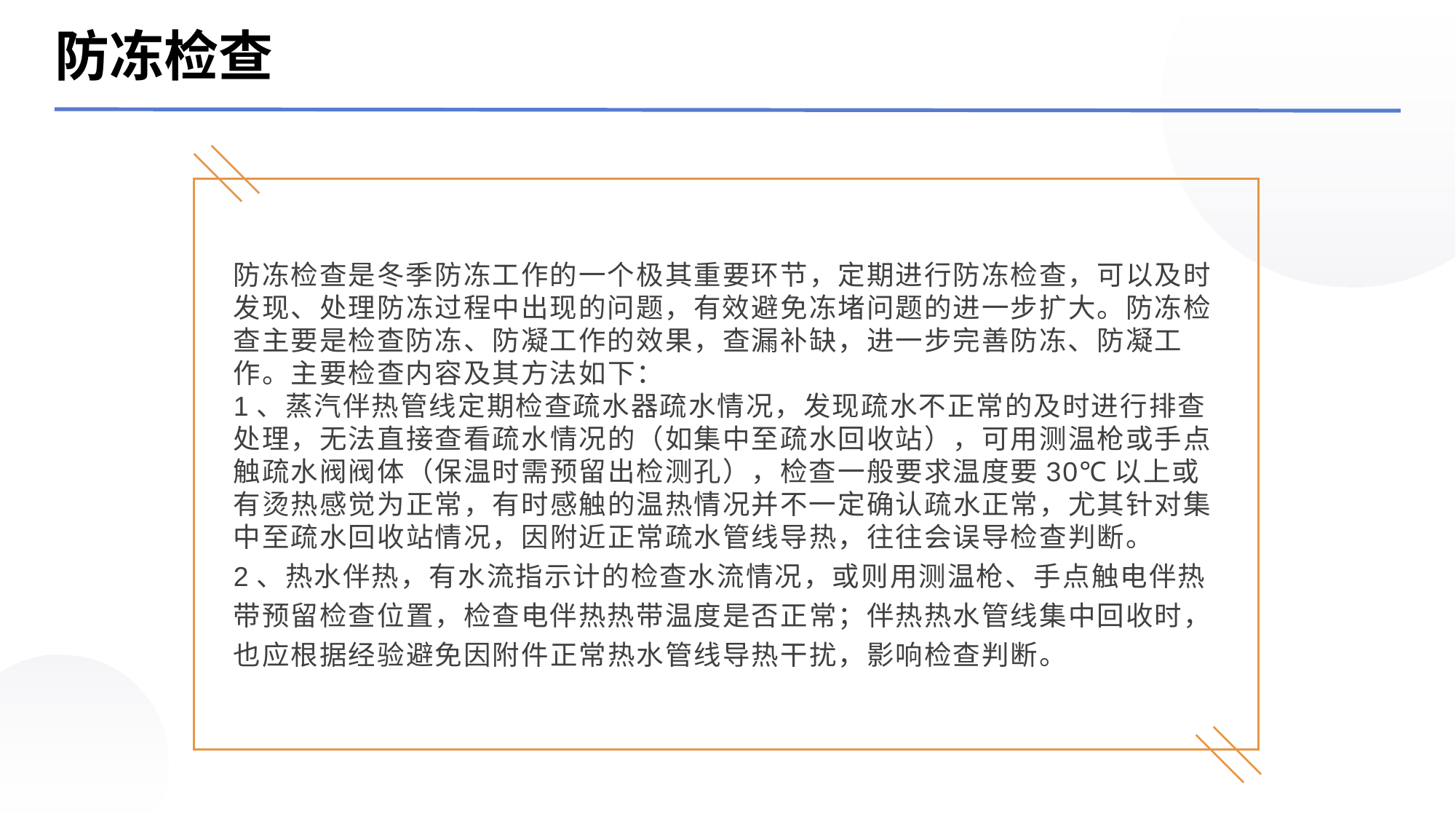

防冻检查

防冻检查是冬季防冻工作的一个极其重要环节，定期进行防冻检查，可以及时发现、处理防冻过程中出现的问题，有效避免冻堵问题的进一步扩大。防冻检查主要是检查防冻、防凝工作的效果，查漏补缺，进一步完善防冻、防凝工作。主要检查内容及其方法如下：
1、蒸汽伴热管线定期检查疏水器疏水情况，发现疏水不正常的及时进行排查处理，无法直接查看疏水情况的（如集中至疏水回收站），可用测温枪或手点触疏水阀阀体（保温时需预留出检测孔），检查一般要求温度要30℃以上或有烫热感觉为正常，有时感触的温热情况并不一定确认疏水正常，尤其针对集中至疏水回收站情况，因附近正常疏水管线导热，往往会误导检查判断。
2、热水伴热，有水流指示计的检查水流情况，或则用测温枪、手点触电伴热带预留检查位置，检查电伴热热带温度是否正常；伴热热水管线集中回收时，也应根据经验避免因附件正常热水管线导热干扰，影响检查判断。